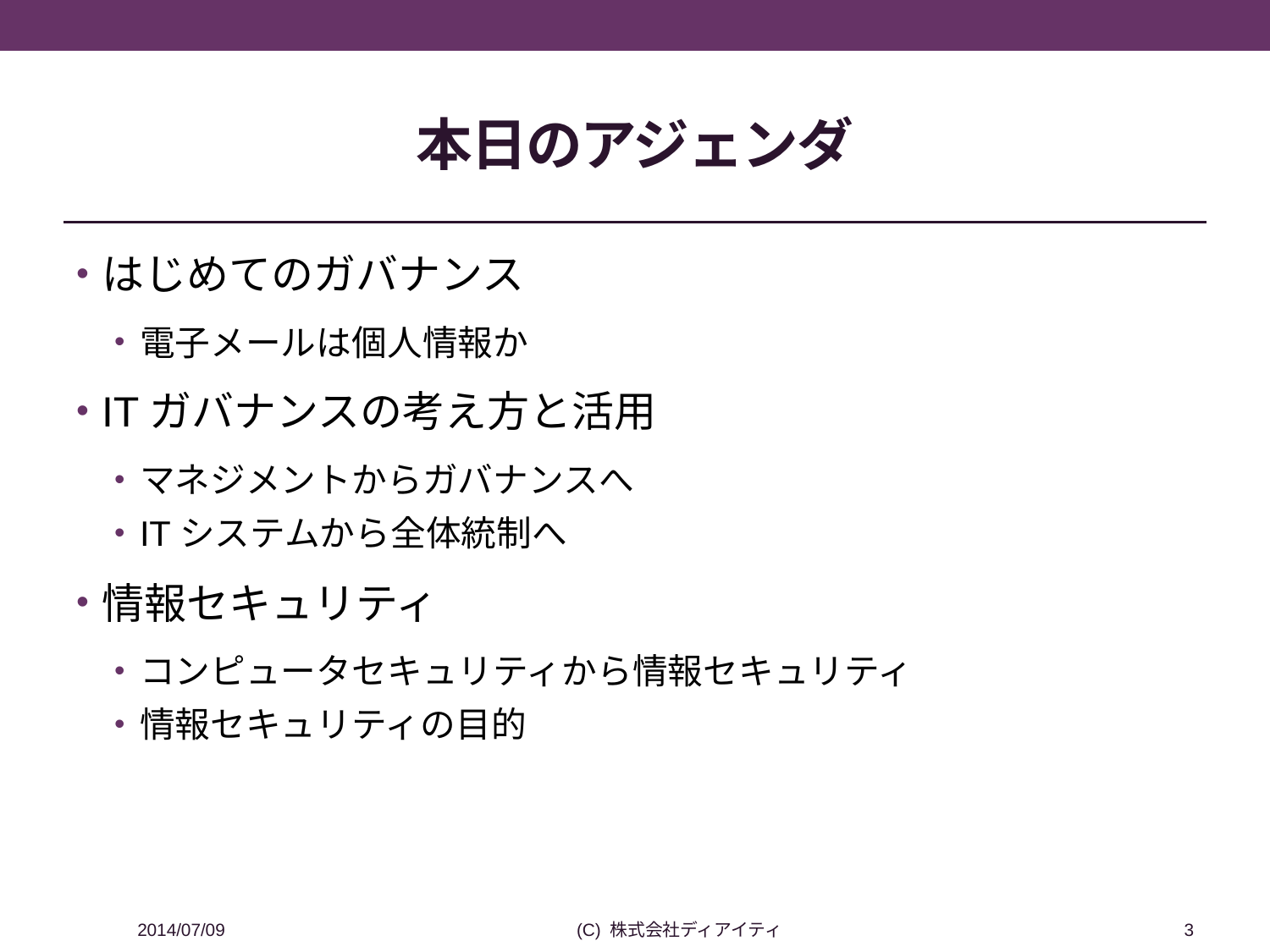

# 本日のアジェンダ
はじめてのガバナンス
電子メールは個人情報か
ITガバナンスの考え方と活用
マネジメントからガバナンスへ
ITシステムから全体統制へ
情報セキュリティ
コンピュータセキュリティから情報セキュリティ
情報セキュリティの目的

2014/07/09
(C) 株式会社ディアイティ
3